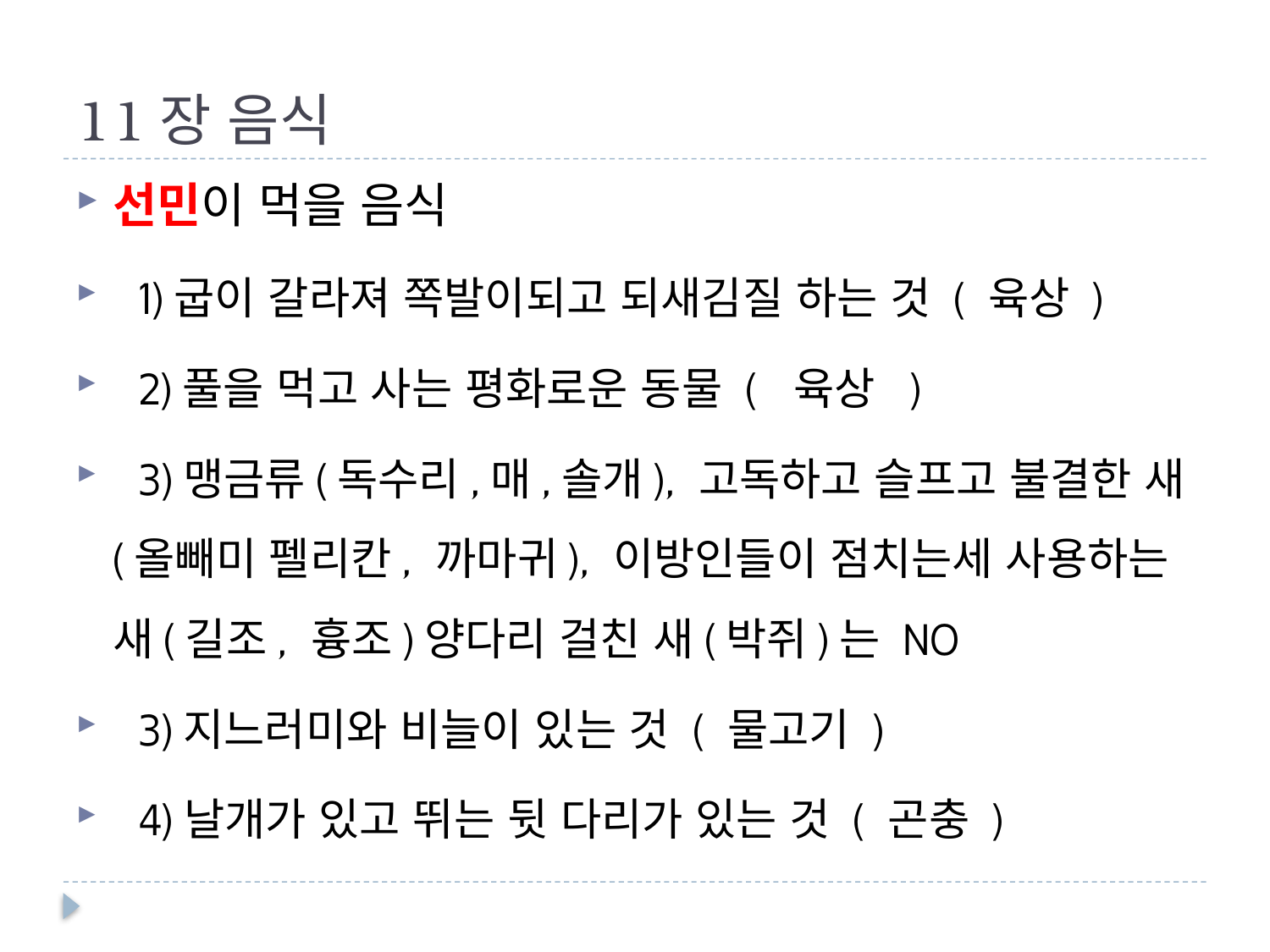

# 11장 음식
선민이 먹을 음식
  1)굽이 갈라져 쪽발이되고 되새김질 하는 것 ( 육상 )
  2)풀을 먹고 사는 평화로운 동물 (  육상  )
  3)맹금류(독수리,매,솔개), 고독하고 슬프고 불결한 새(올빼미 펠리칸, 까마귀), 이방인들이 점치는세 사용하는 새(길조, 흉조)양다리 걸친 새(박쥐)는 NO
  3)지느러미와 비늘이 있는 것 ( 물고기 )
  4)날개가 있고 뛰는 뒷 다리가 있는 것 ( 곤충 )